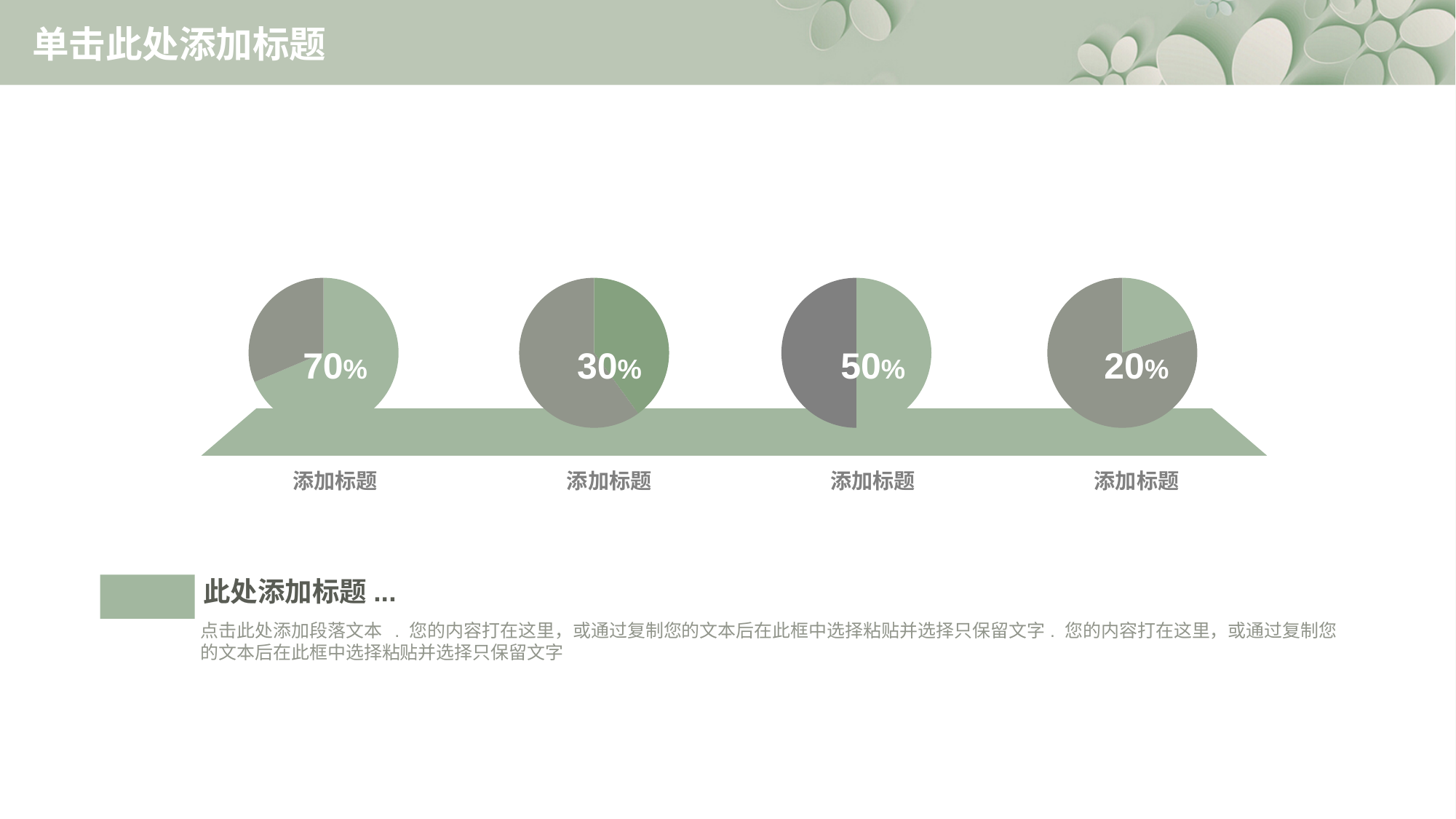

# 单击此处添加标题

### Chart:

| Category | 1st Qtr |
|---|---|
| Sales | 7.0 |
70%

### Chart:

| Category | 1st Qtr |
|---|---|
| Sales | 4.0 |
30%

### Chart:

| Category | 1st Qtr |
|---|---|
| Sales | 5.0 |
50%

### Chart:

| Category | 1st Qtr |
|---|---|
| Sales | 2.0 |
20%

添加标题
添加标题
添加标题
添加标题

此处添加标题...
点击此处添加段落文本  . 您的内容打在这里，或通过复制您的文本后在此框中选择粘贴并选择只保留文字. 您的内容打在这里，或通过复制您的文本后在此框中选择粘贴并选择只保留文字
13